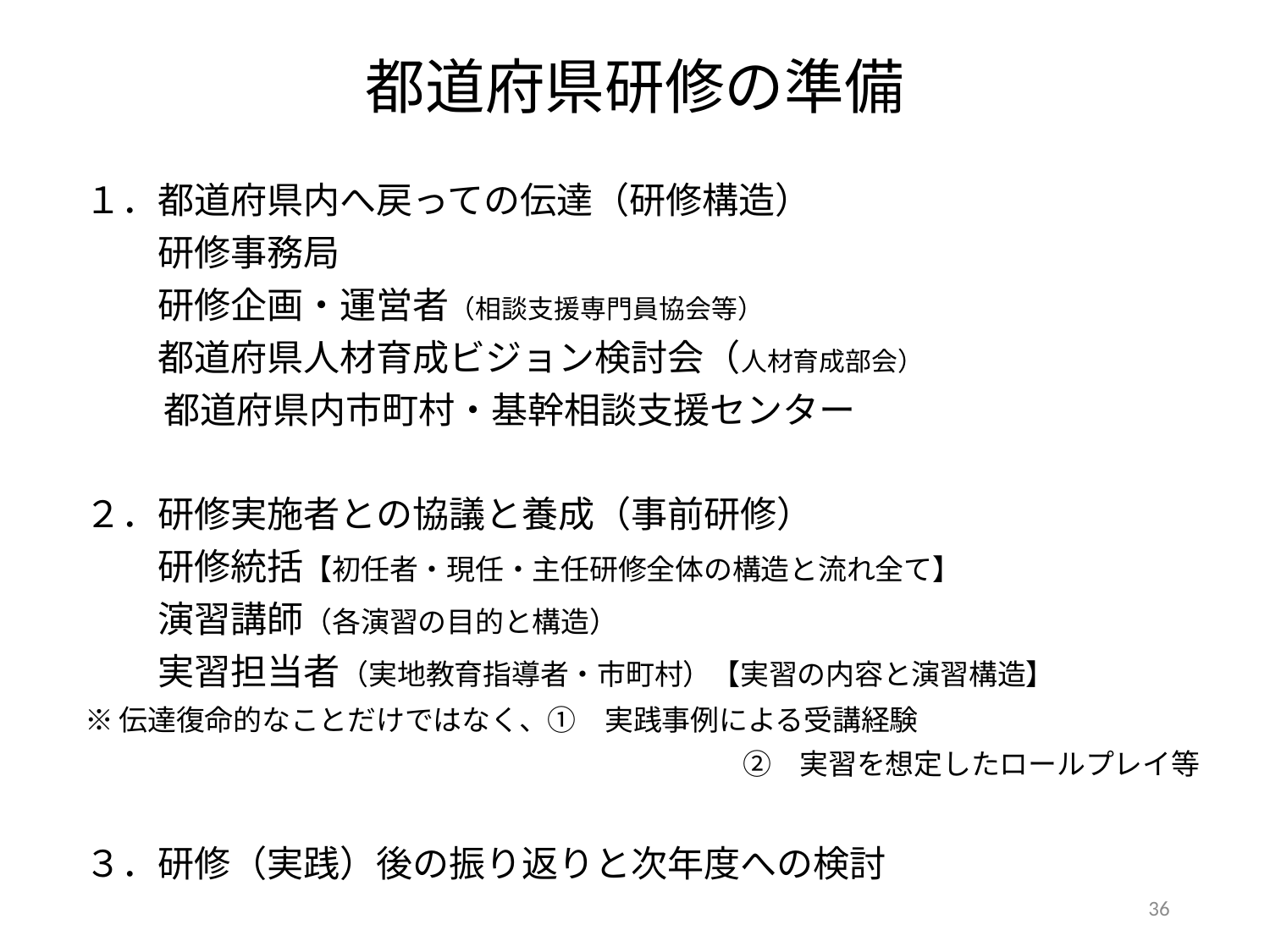

# 都道府県研修の準備

１．都道府県内へ戻っての伝達（研修構造）
　　研修事務局
　　研修企画・運営者（相談支援専門員協会等）
　　都道府県人材育成ビジョン検討会（人材育成部会）
　　　都道府県内市町村・基幹相談支援センター

２．研修実施者との協議と養成（事前研修）
　　研修統括【初任者・現任・主任研修全体の構造と流れ全て】
　　演習講師（各演習の目的と構造）
　　実習担当者（実地教育指導者・市町村）【実習の内容と演習構造】
※伝達復命的なことだけではなく、①　実践事例による受講経験
　　　　　　　　　　　　　　　　　　　　　　　②　実習を想定したロールプレイ等

３．研修（実践）後の振り返りと次年度への検討

36